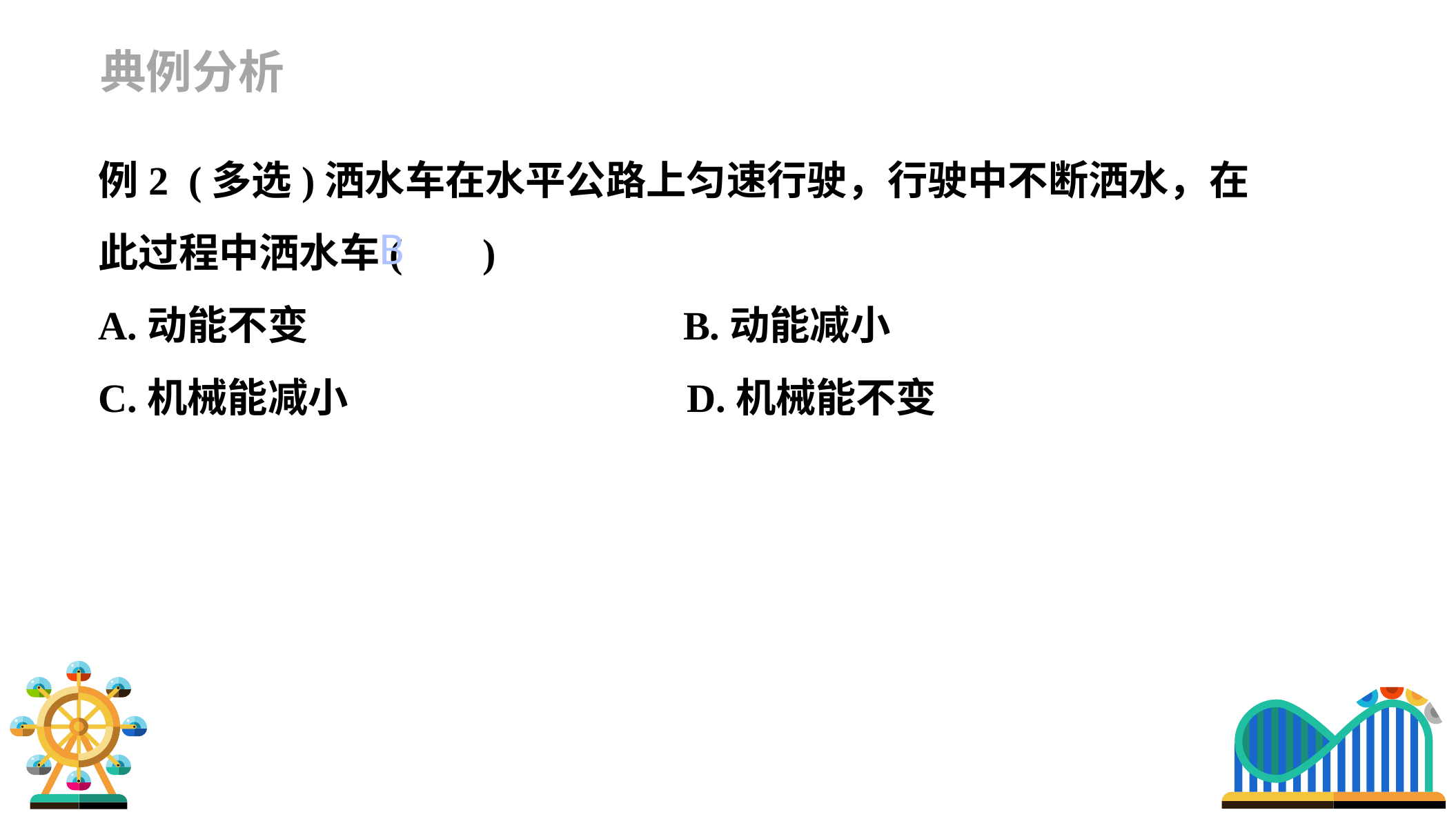

典例分析
例2  (多选)洒水车在水平公路上匀速行驶，行驶中不断洒水，在此过程中洒水车(        )
A.动能不变                                        B.动能减小
C.机械能减小                                    D.机械能不变
B